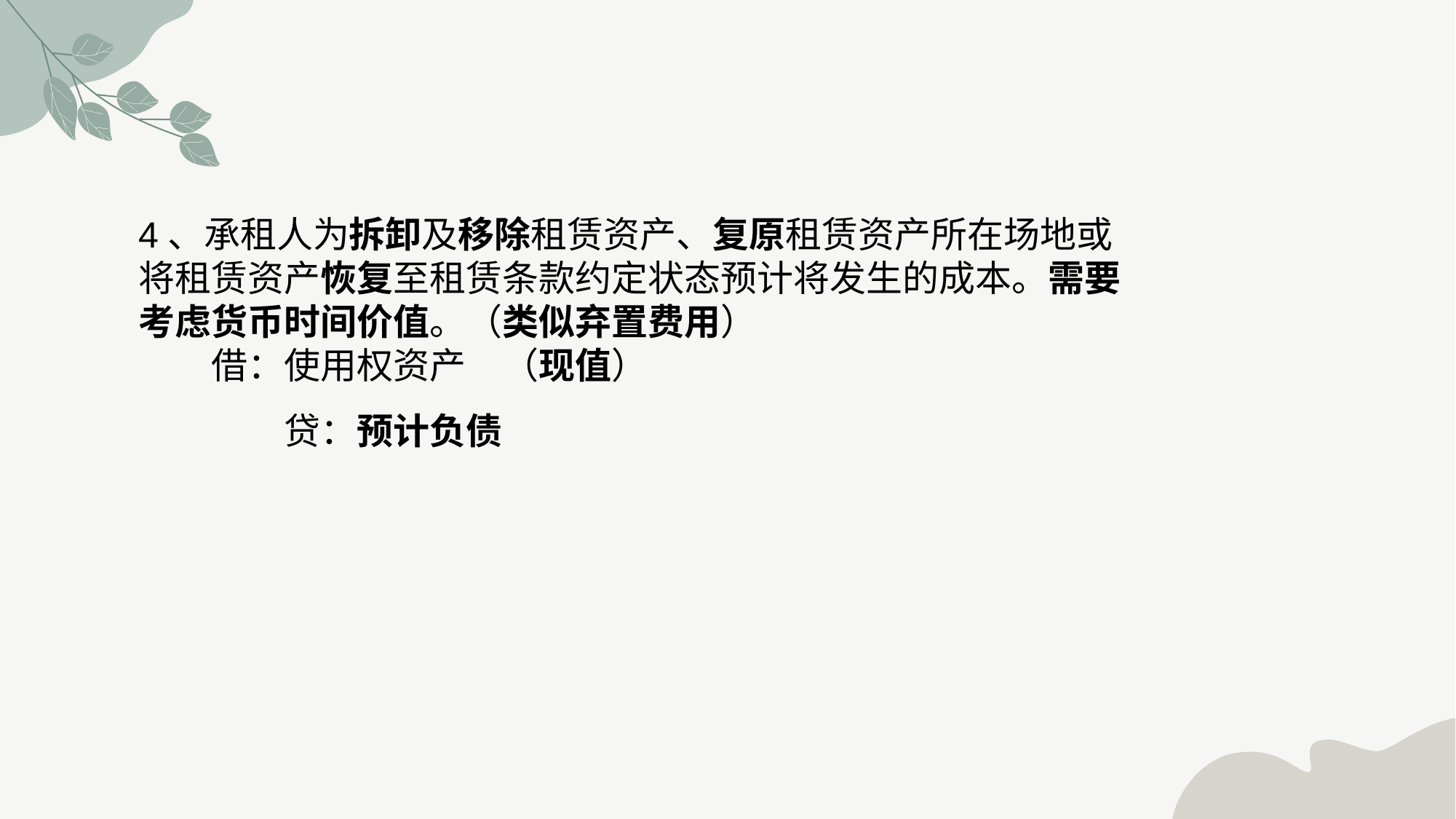

4、承租人为拆卸及移除租赁资产、复原租赁资产所在场地或将租赁资产恢复至租赁条款约定状态预计将发生的成本。需要考虑货币时间价值。（类似弃置费用）　　借：使用权资产　（现值）　　　　　贷：预计负债